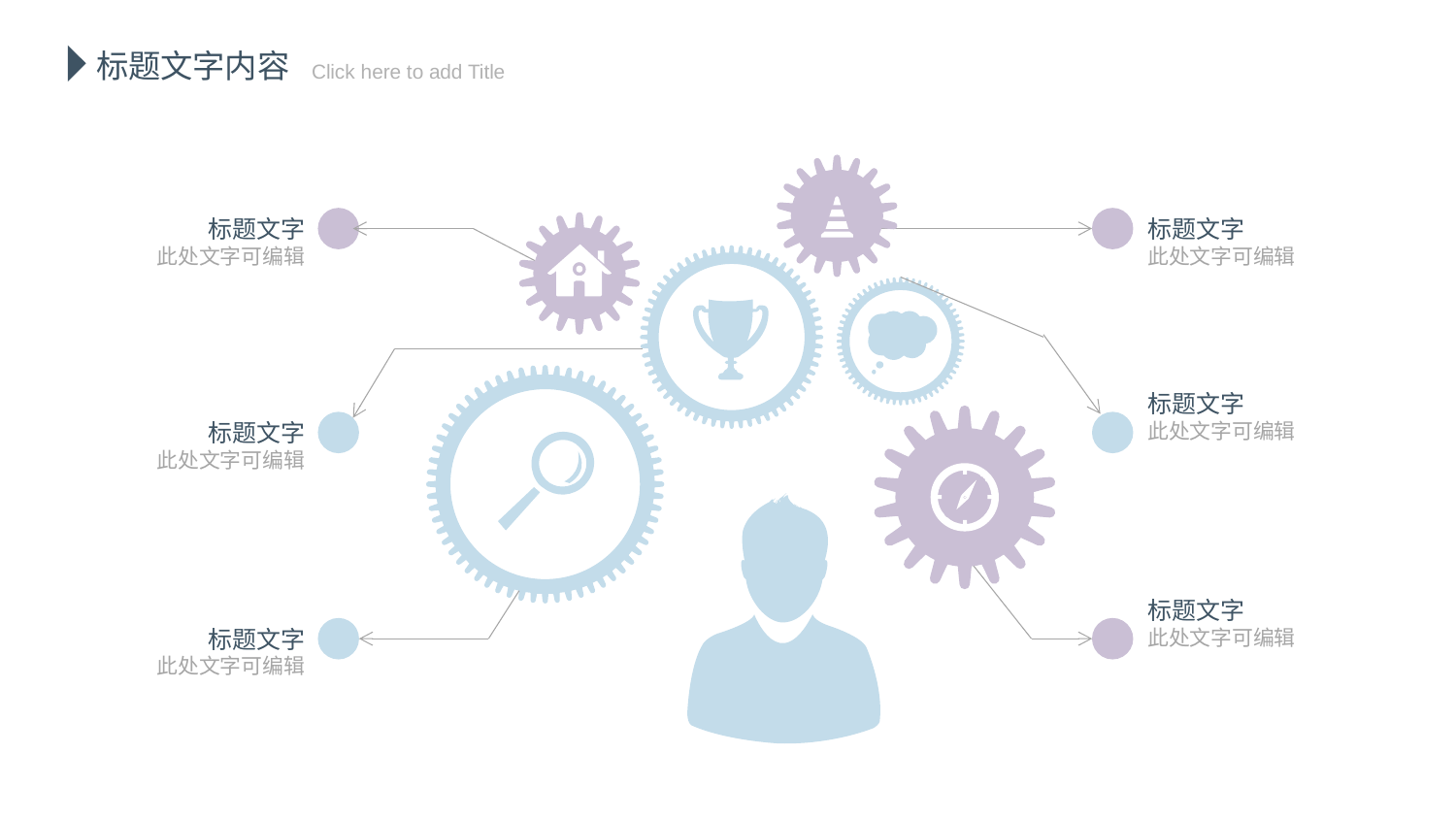

延迟符
标题文字内容
  Click here to add Title

标题文字
此处文字可编辑
标题文字
此处文字可编辑

标题文字
此处文字可编辑
标题文字
此处文字可编辑

标题文字
此处文字可编辑
标题文字
此处文字可编辑